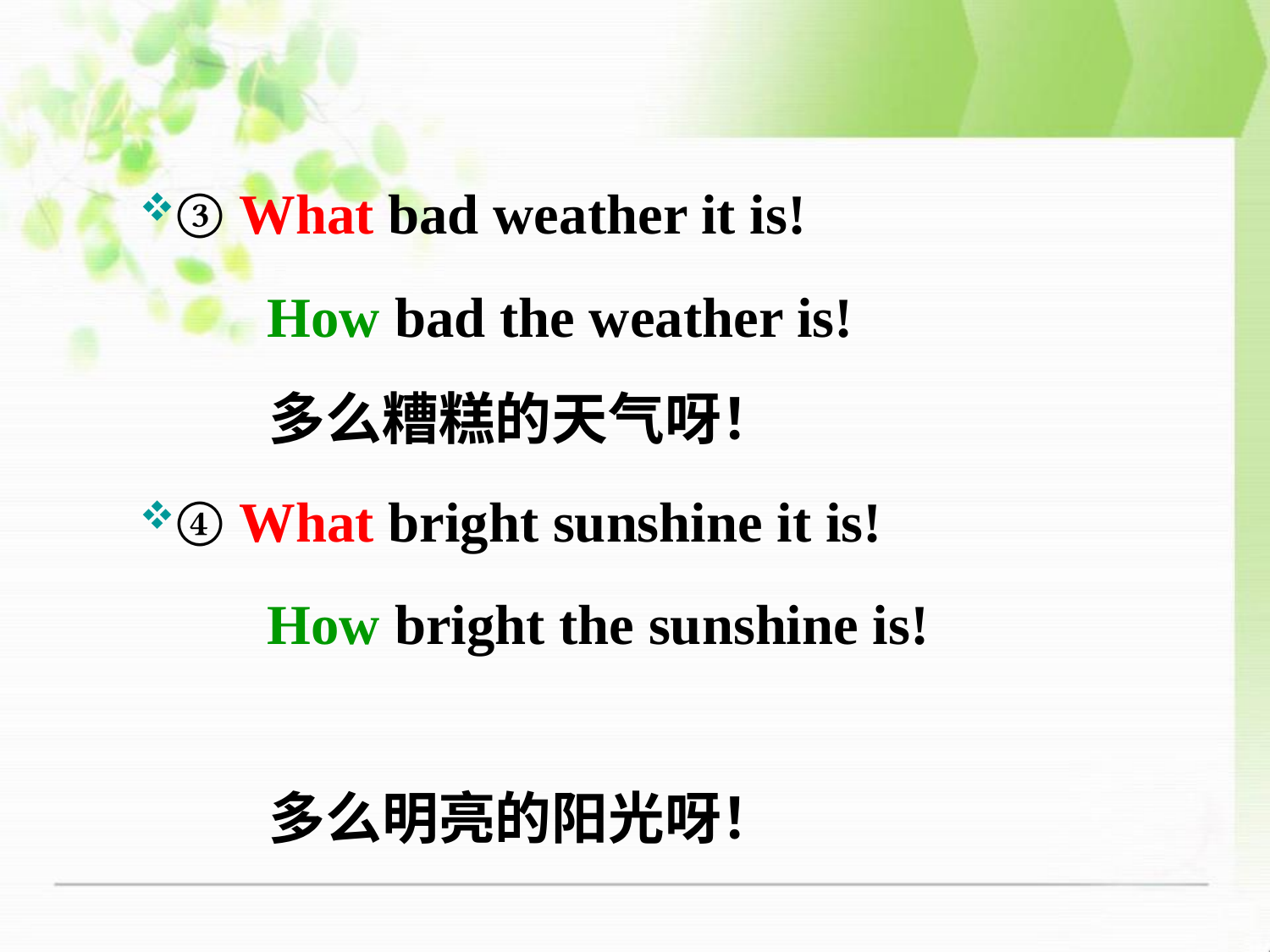

③ What bad weather it is!
         How bad the weather is!
         多么糟糕的天气呀！
④ What bright sunshine it is!
         How bright the sunshine is!
         多么明亮的阳光呀！